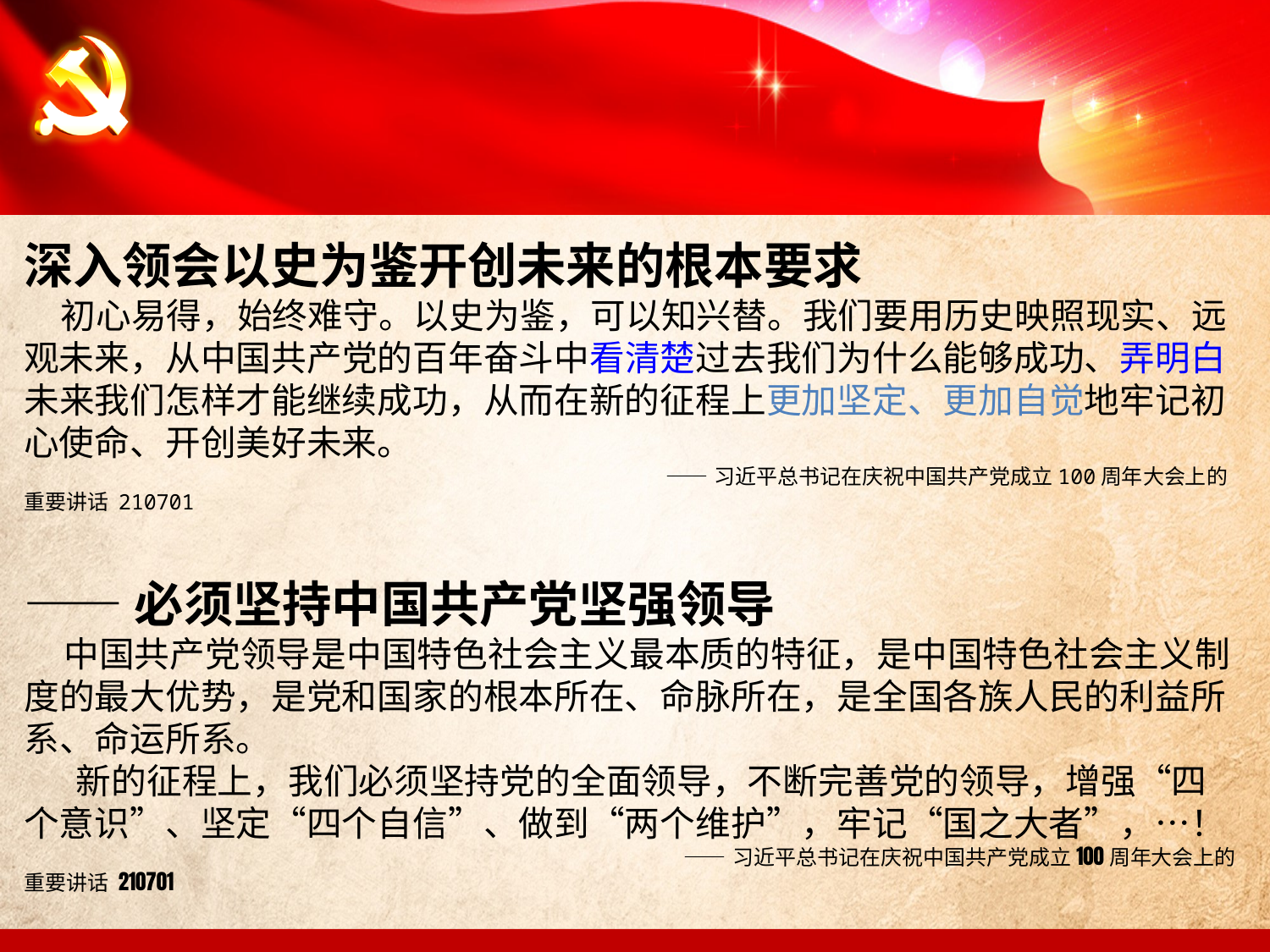

深入领会以史为鉴开创未来的根本要求
    初心易得，始终难守。以史为鉴，可以知兴替。我们要用历史映照现实、远观未来，从中国共产党的百年奋斗中看清楚过去我们为什么能够成功、弄明白未来我们怎样才能继续成功，从而在新的征程上更加坚定、更加自觉地牢记初心使命、开创美好未来。
                                                                                                                                          ——习近平总书记在庆祝中国共产党成立100周年大会上的重要讲话 210701

——必须坚持中国共产党坚强领导
    中国共产党领导是中国特色社会主义最本质的特征，是中国特色社会主义制度的最大优势，是党和国家的根本所在、命脉所在，是全国各族人民的利益所系、命运所系。
        新的征程上，我们必须坚持党的全面领导，不断完善党的领导，增强“四个意识”、坚定“四个自信”、做到“两个维护”，牢记“国之大者”，…！
                                                                                                                                              ——习近平总书记在庆祝中国共产党成立100周年大会上的重要讲话 210701